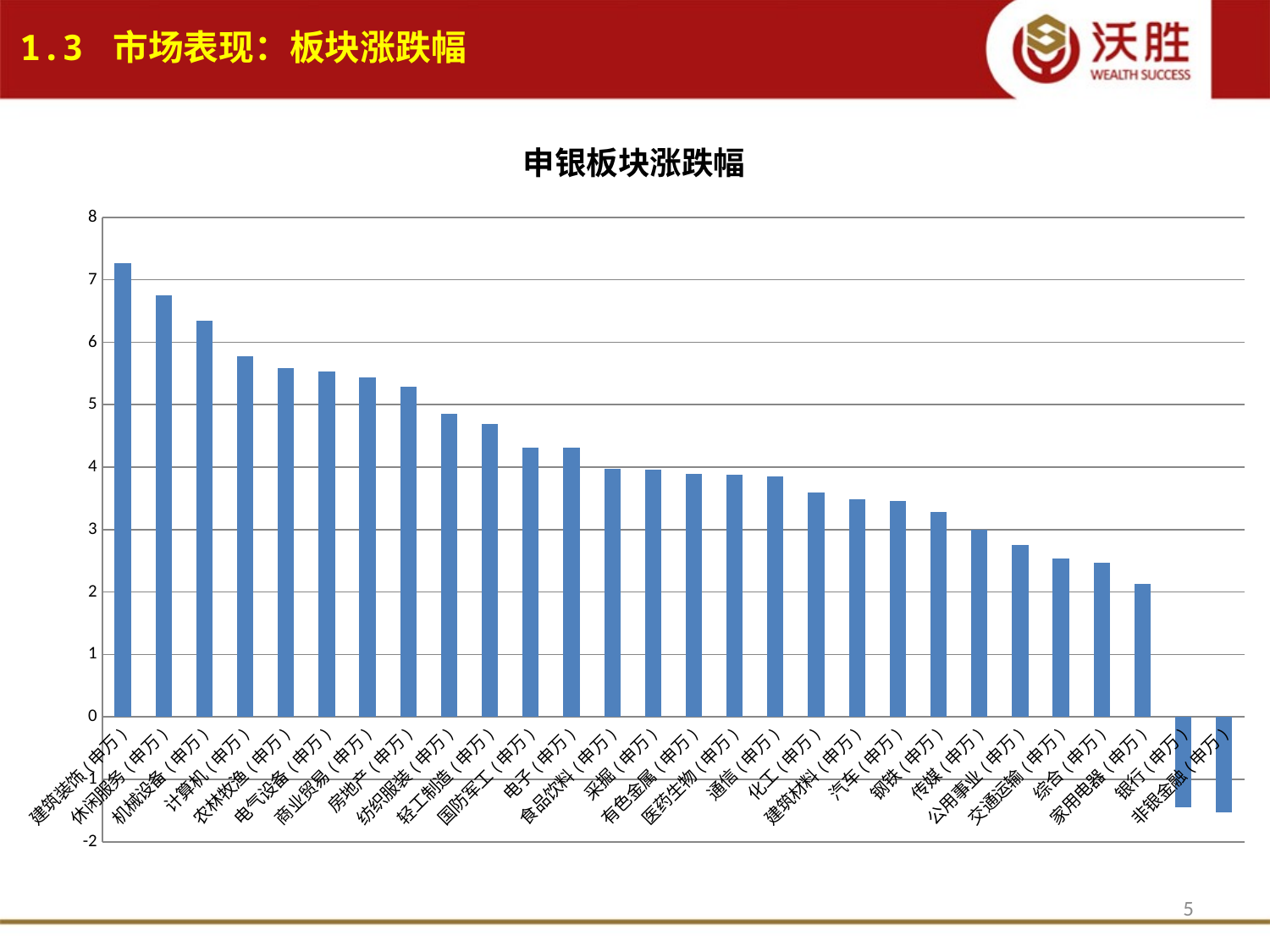

1.3 市场表现：板块涨跌幅

### Chart: 申银板块涨跌幅

| Category | 涨跌幅 % |
|---|---|
| 建筑装饰(申万) | 7.269873 |
| 休闲服务(申万) | 6.751938 |
| 机械设备(申万) | 6.337721 |
| 计算机(申万) | 5.780704 |
| 农林牧渔(申万) | 5.588369000000002 |
| 电气设备(申万) | 5.535104999999998 |
| 商业贸易(申万) | 5.441681000000002 |
| 房地产(申万) | 5.281911 |
| 纺织服装(申万) | 4.856479 |
| 轻工制造(申万) | 4.684269 |
| 国防军工(申万) | 4.317372999999998 |
| 电子(申万) | 4.311579999999998 |
| 食品饮料(申万) | 3.9719889999999993 |
| 采掘(申万) | 3.963995 |
| 有色金属(申万) | 3.8854379999999997 |
| 医药生物(申万) | 3.884485999999999 |
| 通信(申万) | 3.851934 |
| 化工(申万) | 3.590721 |
| 建筑材料(申万) | 3.489701 |
| 汽车(申万) | 3.452357999999999 |
| 钢铁(申万) | 3.2841750000000007 |
| 传媒(申万) | 3.001711 |
| 公用事业(申万) | 2.753531000000001 |
| 交通运输(申万) | 2.532500999999999 |
| 综合(申万) | 2.468059999999999 |
| 家用电器(申万) | 2.130319 |
| 银行(申万) | -1.4385049999999995 |
| 非银金融(申万) | -1.5326229999999998 |
5